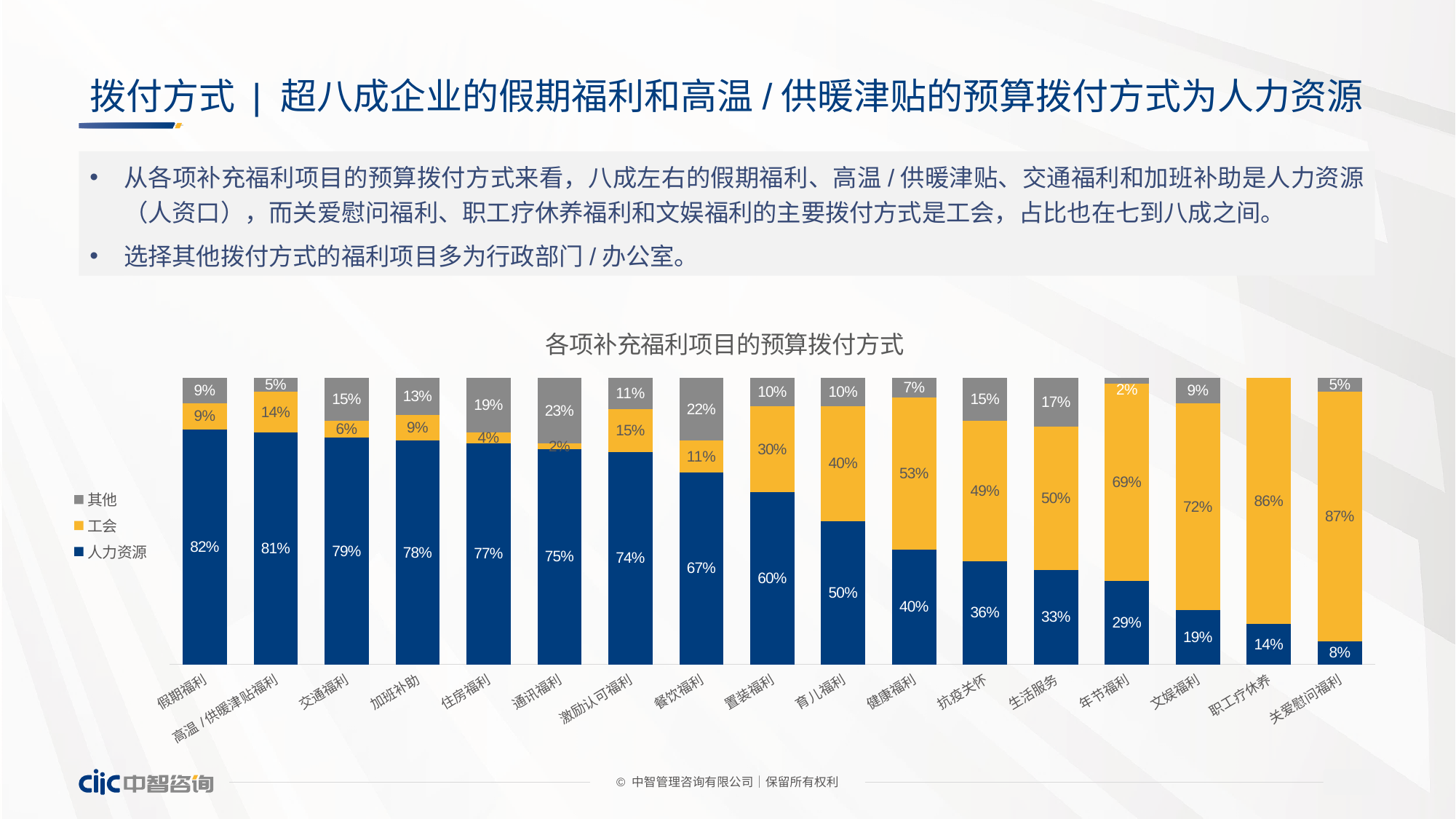

# 拨付方式 | 超八成企业的假期福利和高温/供暖津贴的预算拨付方式为人力资源
从各项补充福利项目的预算拨付方式来看，八成左右的假期福利、高温/供暖津贴、交通福利和加班补助是人力资源（人资口），而关爱慰问福利、职工疗休养福利和文娱福利的主要拨付方式是工会，占比也在七到八成之间。
选择其他拨付方式的福利项目多为行政部门/办公室。

### Chart: 各项补充福利项目的预算拨付方式

| Category | 人力资源 | 工会 | 其他 |
|---|---|---|---|
| 假期福利 | 0.82 | 0.09 | 0.09 |
| 高温/供暖津贴福利 | 0.81 | 0.14 | 0.05 |
| 交通福利 | 0.79 | 0.06 | 0.15 |
| 加班补助 | 0.78 | 0.09 | 0.13 |
| 住房福利 | 0.77 | 0.04 | 0.19 |
| 通讯福利 | 0.75 | 0.02 | 0.23 |
| 激励认可福利 | 0.74 | 0.15 | 0.11 |
| 餐饮福利 | 0.67 | 0.11 | 0.22 |
| 置装福利 | 0.6 | 0.3 | 0.1 |
| 育儿福利 | 0.5 | 0.4 | 0.1 |
| 健康福利 | 0.4 | 0.53 | 0.07 |
| 抗疫关怀 | 0.36 | 0.49 | 0.15 |
| 生活服务 | 0.33 | 0.5 | 0.17 |
| 年节福利 | 0.29 | 0.69 | 0.02 |
| 文娱福利 | 0.19 | 0.72 | 0.09 |
| 职工疗休养 | 0.14 | 0.86 | 0.0 |
| 关爱慰问福利 | 0.08 | 0.87 | 0.05 |
© 中智管理咨询有限公司│保留所有权利
16